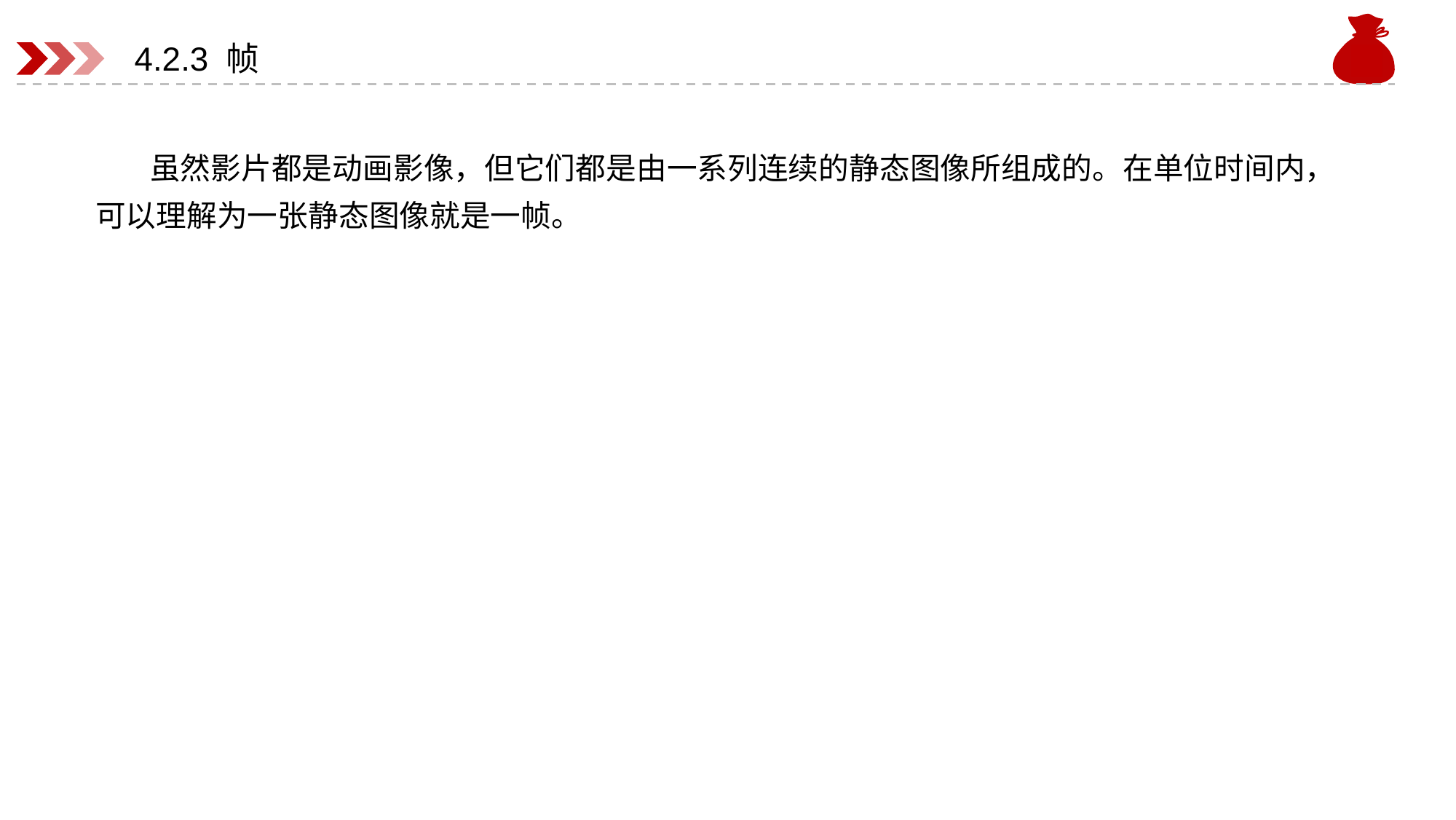

# 4.2.3 帧
12
虽然影片都是动画影像，但它们都是由一系列连续的静态图像所组成的。在单位时间内，可以理解为一张静态图像就是一帧。